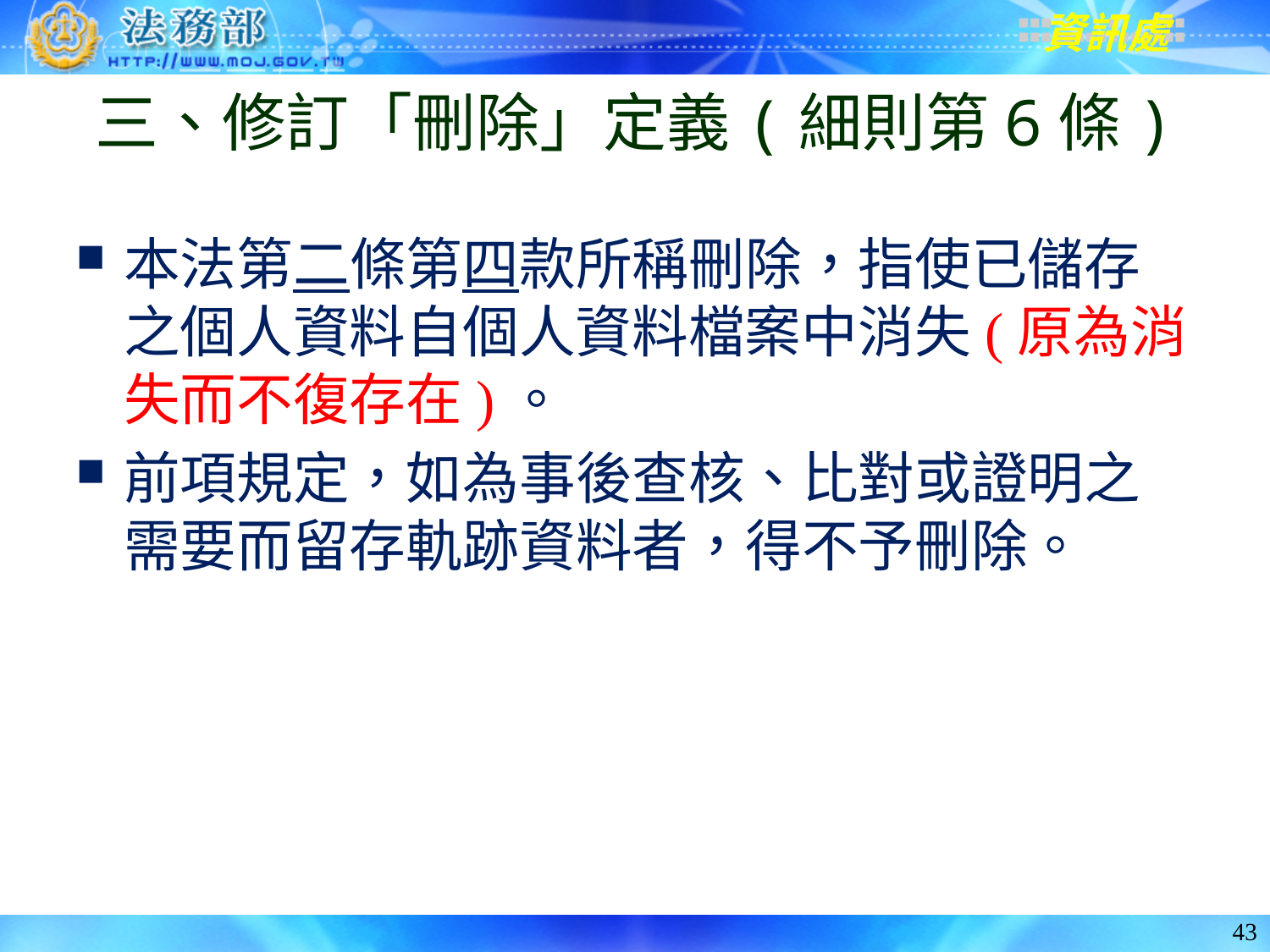

# 三、修訂「刪除」定義(細則第6條)
本法第二條第四款所稱刪除，指使已儲存之個人資料自個人資料檔案中消失(原為消失而不復存在)。
前項規定，如為事後查核、比對或證明之需要而留存軌跡資料者，得不予刪除。